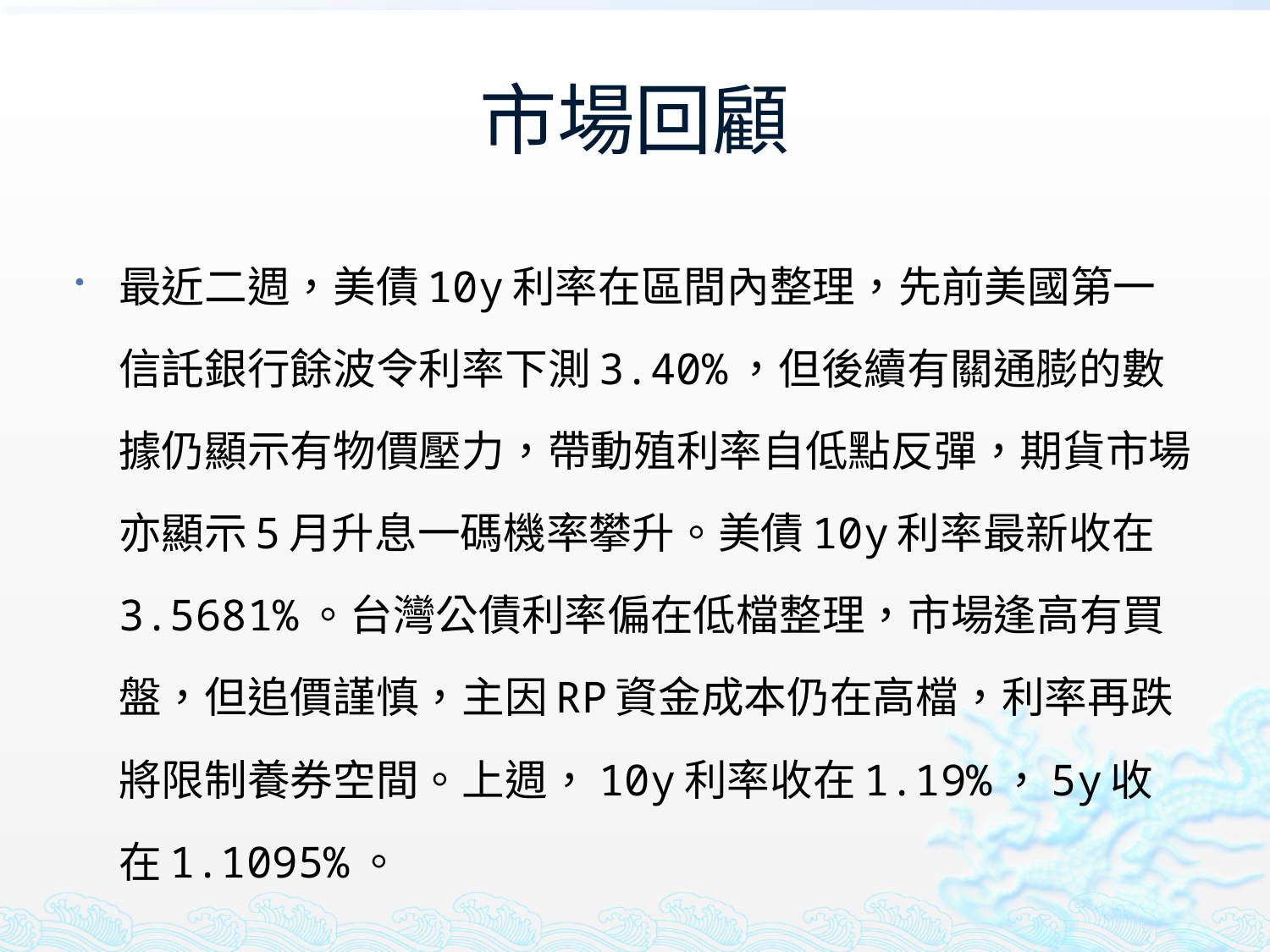

# 市場回顧
最近二週，美債10y利率在區間內整理，先前美國第一信託銀行餘波令利率下測3.40%，但後續有關通膨的數據仍顯示有物價壓力，帶動殖利率自低點反彈，期貨市場亦顯示5月升息一碼機率攀升。美債10y利率最新收在3.5681%。台灣公債利率偏在低檔整理，市場逢高有買盤，但追價謹慎，主因RP資金成本仍在高檔，利率再跌將限制養券空間。上週，10y利率收在1.19%，5y收在1.1095%。